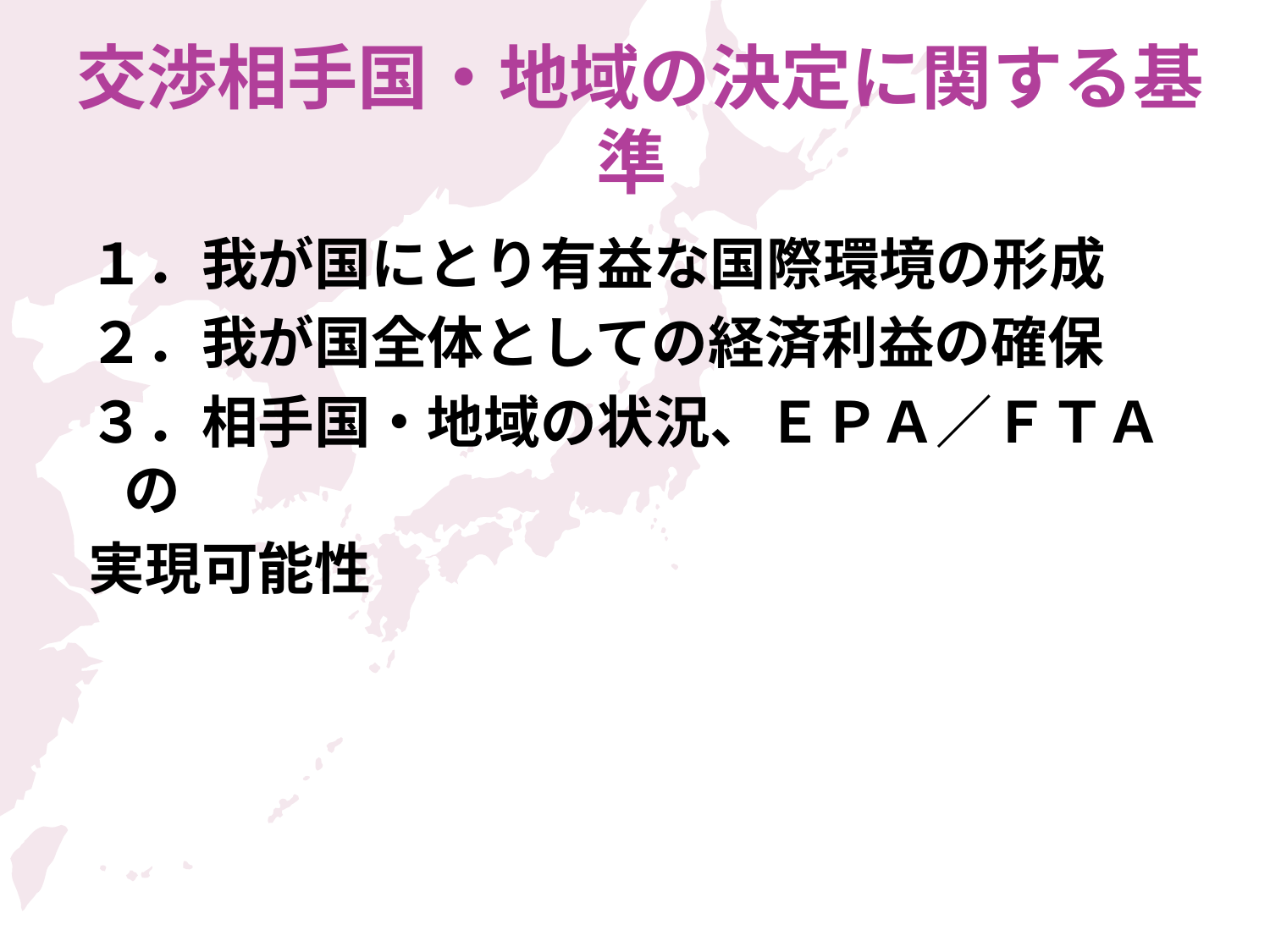

# 交渉相手国・地域の決定に関する基準
１．我が国にとり有益な国際環境の形成
２．我が国全体としての経済利益の確保
３．相手国・地域の状況、ＥＰＡ／ＦＴＡの
実現可能性